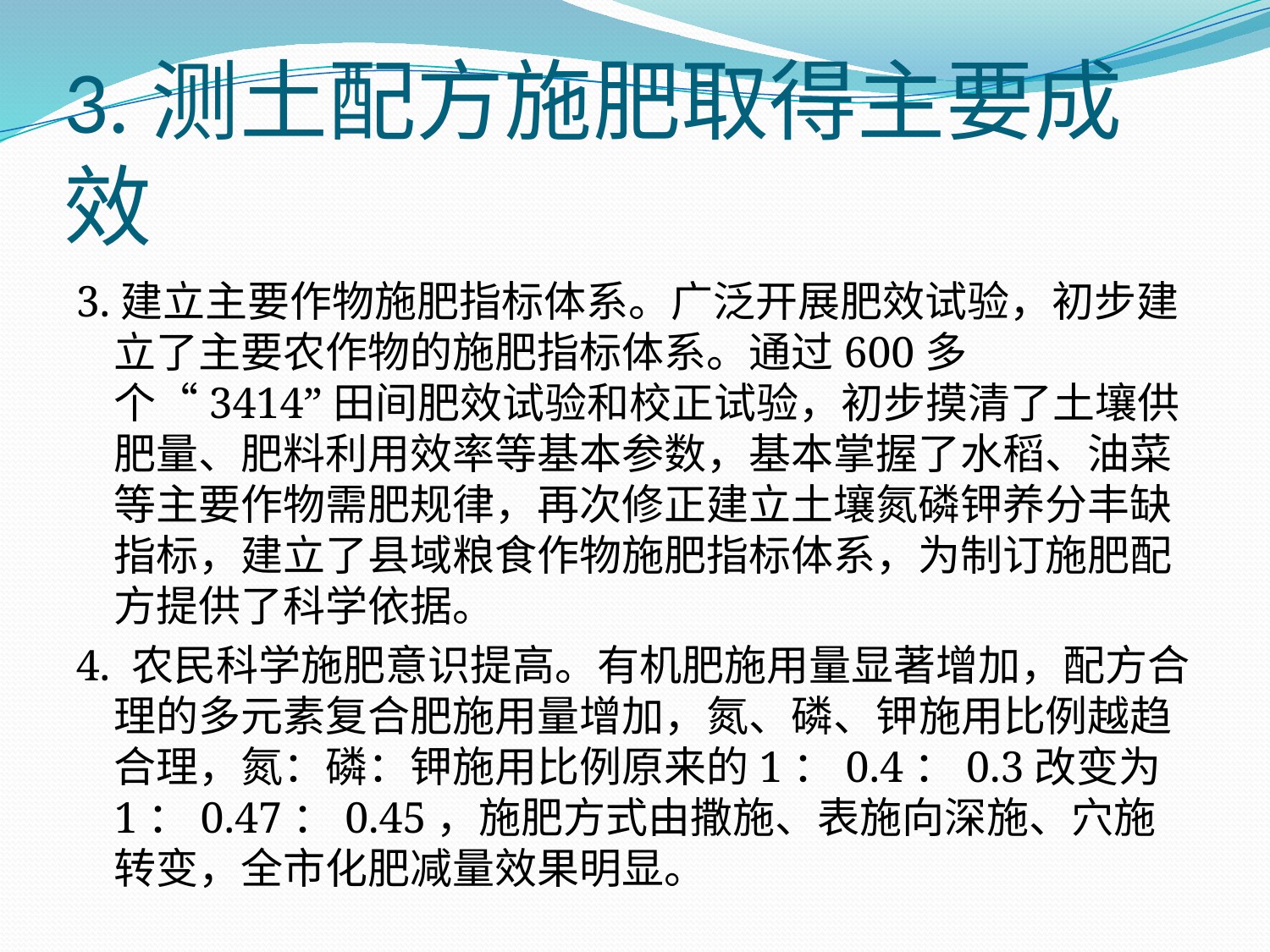

# 3.测土配方施肥取得主要成效
3.建立主要作物施肥指标体系。广泛开展肥效试验，初步建立了主要农作物的施肥指标体系。通过600多个“3414”田间肥效试验和校正试验，初步摸清了土壤供肥量、肥料利用效率等基本参数，基本掌握了水稻、油菜等主要作物需肥规律，再次修正建立土壤氮磷钾养分丰缺指标，建立了县域粮食作物施肥指标体系，为制订施肥配方提供了科学依据。
4. 农民科学施肥意识提高。有机肥施用量显著增加，配方合理的多元素复合肥施用量增加，氮、磷、钾施用比例越趋合理，氮：磷：钾施用比例原来的1：0.4：0.3改变为1：0.47：0.45，施肥方式由撒施、表施向深施、穴施转变，全市化肥减量效果明显。